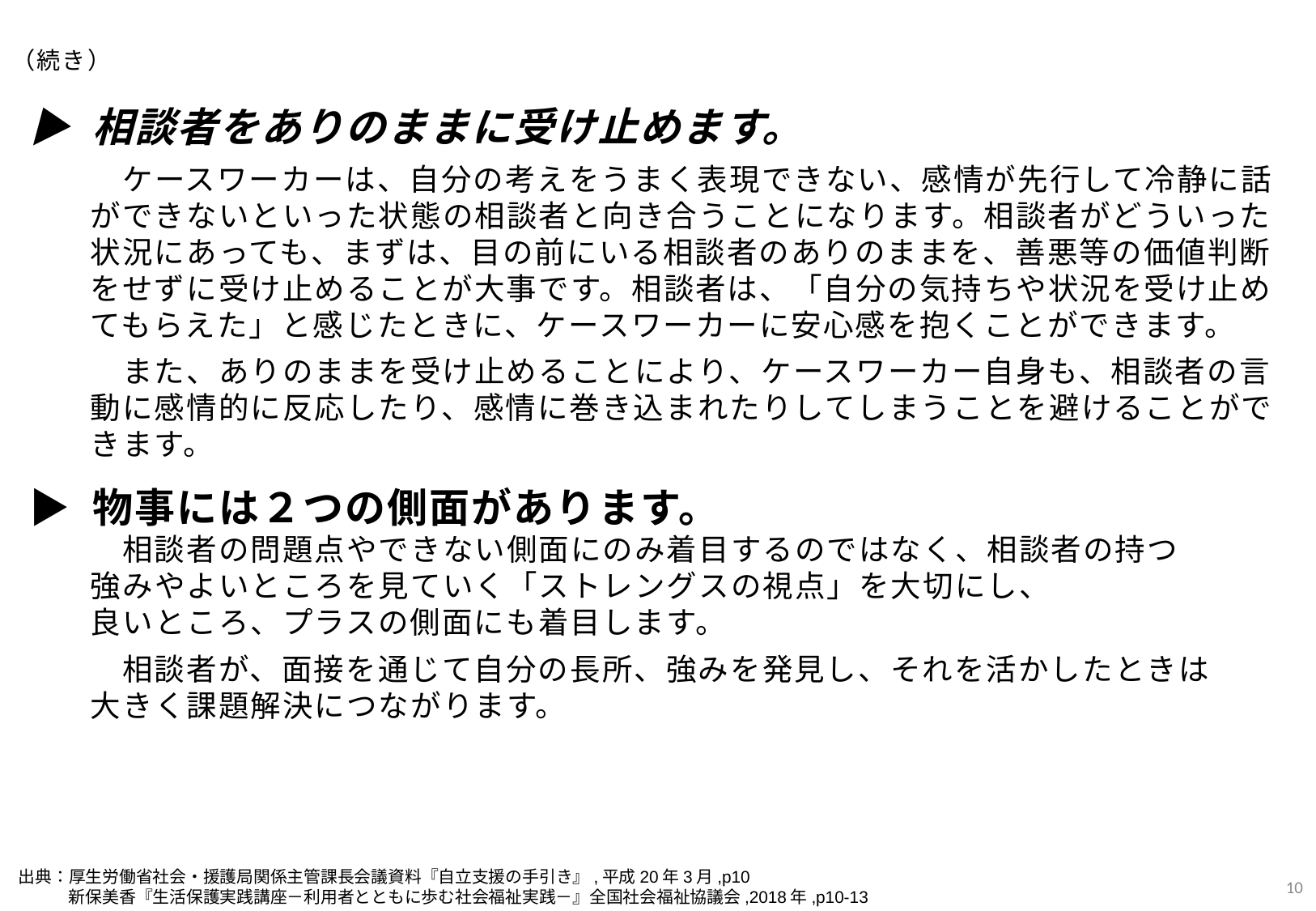

（続き）
▶ 相談者をありのままに受け止めます。
　ケースワーカーは、自分の考えをうまく表現できない、感情が先行して冷静に話ができないといった状態の相談者と向き合うことになります。相談者がどういった状況にあっても、まずは、目の前にいる相談者のありのままを、善悪等の価値判断をせずに受け止めることが大事です。相談者は、「自分の気持ちや状況を受け止めてもらえた」と感じたときに、ケースワーカーに安心感を抱くことができます。
　また、ありのままを受け止めることにより、ケースワーカー自身も、相談者の言動に感情的に反応したり、感情に巻き込まれたりしてしまうことを避けることができます。
▶ 物事には２つの側面があります。
　相談者の問題点やできない側面にのみ着目するのではなく、相談者の持つ
強みやよいところを見ていく「ストレングスの視点」を大切にし、
良いところ、プラスの側面にも着目します。
　相談者が、面接を通じて自分の長所、強みを発見し、それを活かしたときは
大きく課題解決につながります。
10
出典：厚生労働省社会・援護局関係主管課長会議資料『自立支援の手引き』,平成20年3月,p10
　　　新保美香『生活保護実践講座－利用者とともに歩む社会福祉実践－』全国社会福祉協議会,2018年,p10-13